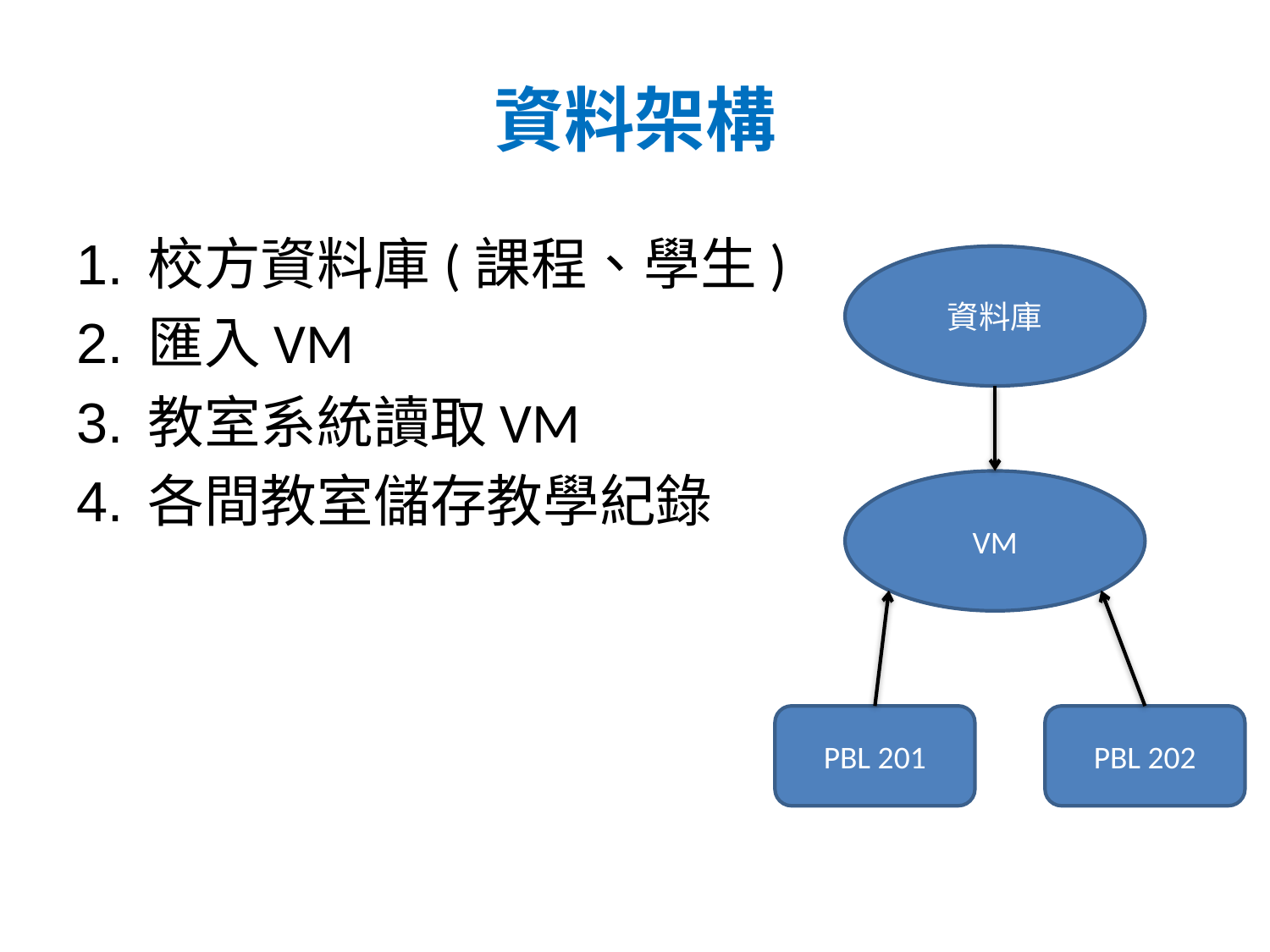

# 資料架構
校方資料庫(課程、學生)
匯入VM
教室系統讀取VM
各間教室儲存教學紀錄
資料庫
VM
PBL 201
PBL 202